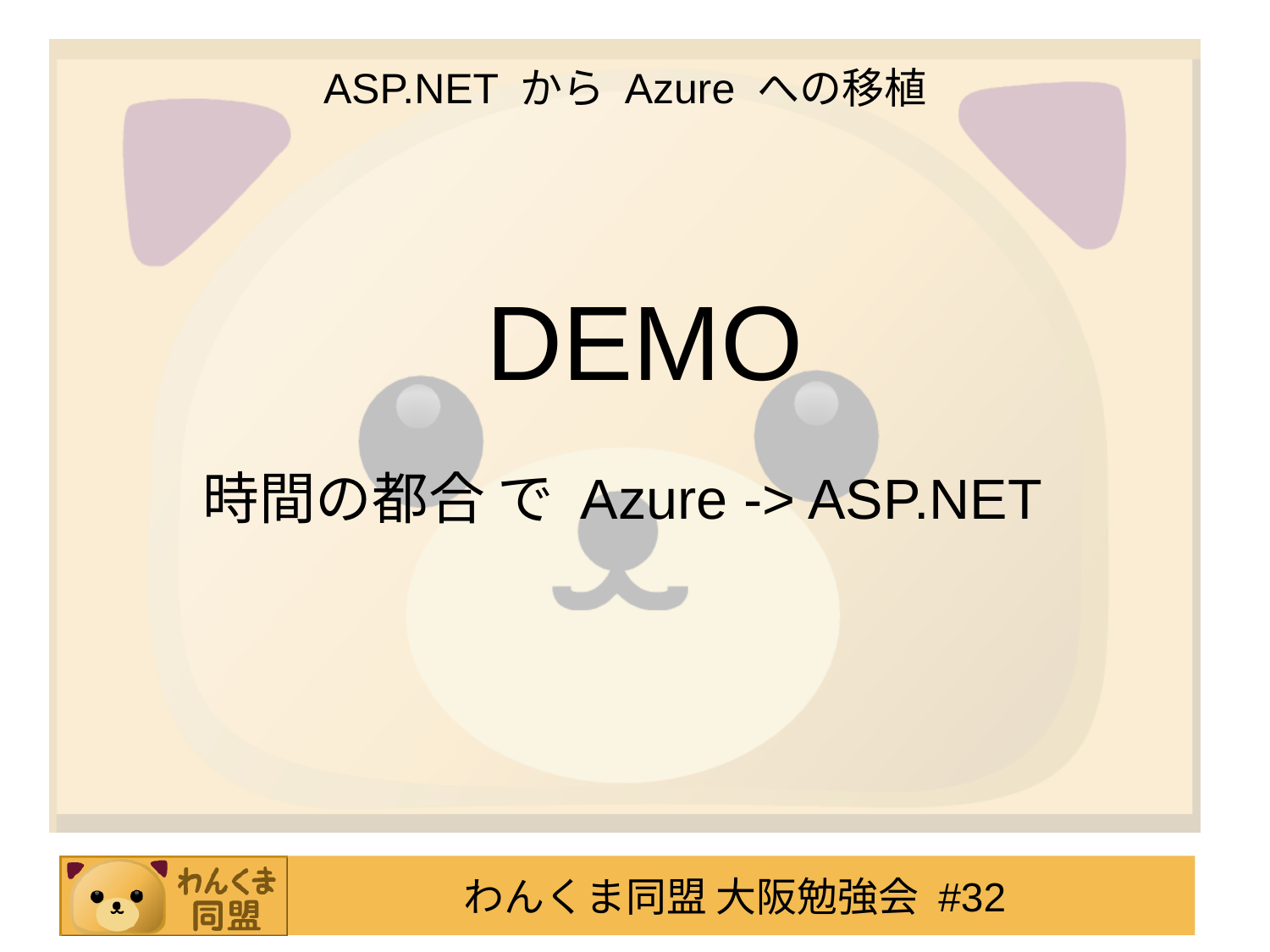

# ASP.NET から Azure への移植
DEMO
時間の都合 で Azure -> ASP.NET